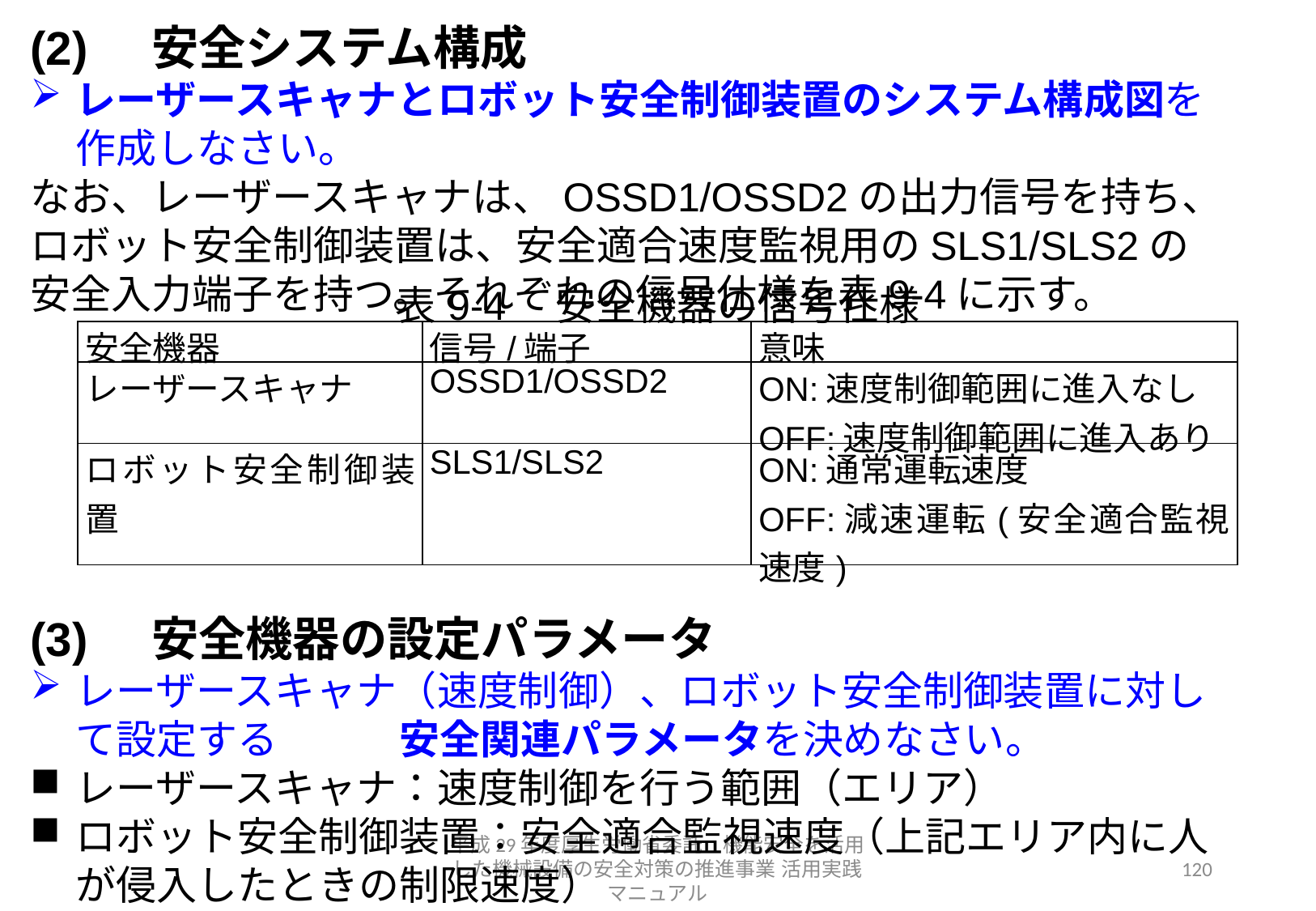

(2)	安全システム構成
レーザースキャナとロボット安全制御装置のシステム構成図を作成しなさい。
なお、レーザースキャナは、OSSD1/OSSD2の出力信号を持ち、ロボット安全制御装置は、安全適合速度監視用のSLS1/SLS2の安全入力端子を持つ。それぞれの信号仕様を表9-4に示す。

(3)	安全機器の設定パラメータ
レーザースキャナ（速度制御）、ロボット安全制御装置に対して設定する　　　安全関連パラメータを決めなさい。
レーザースキャナ：速度制御を行う範囲（エリア）
ロボット安全制御装置：安全適合監視速度（上記エリア内に人が侵入したときの制限速度）
| 表9-4　安全機器の信号仕様 |  |  |
| --- | --- | --- |
| 安全機器 | 信号/端子 | 意味 |
| レーザースキャナ | OSSD1/OSSD2 | ON:速度制御範囲に進入なし OFF:速度制御範囲に進入あり |
| ロボット安全制御装置 | SLS1/SLS2 | ON:通常運転速度 OFF:減速運転(安全適合監視速度) |
平成29年度厚生労働省委託　機能安全を活用した機械設備の安全対策の推進事業 活用実践マニュアル
120